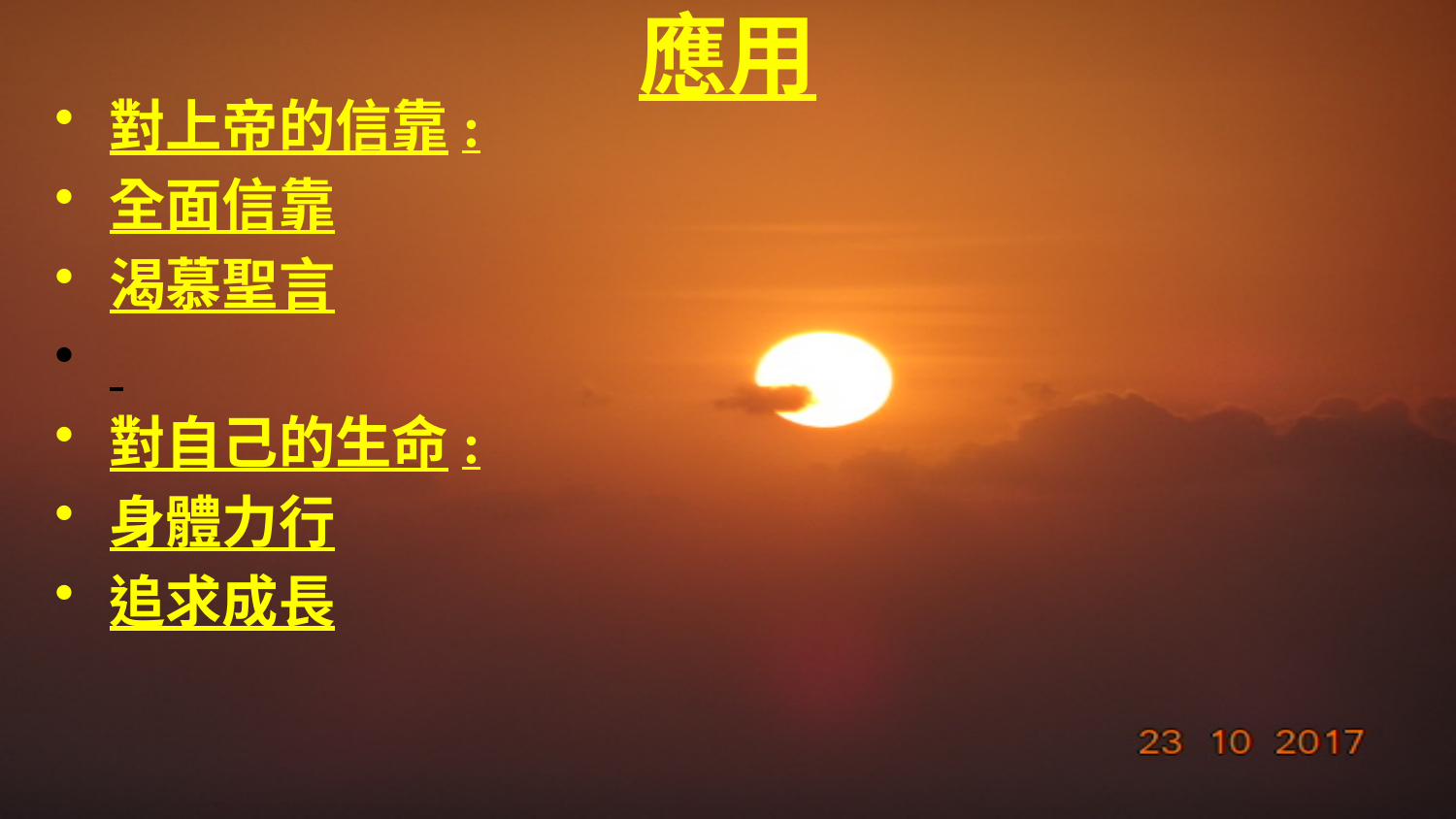

# 應用
對上帝的信靠:
全面信靠
渴慕聖言

對自己的生命:
身體力行
追求成長